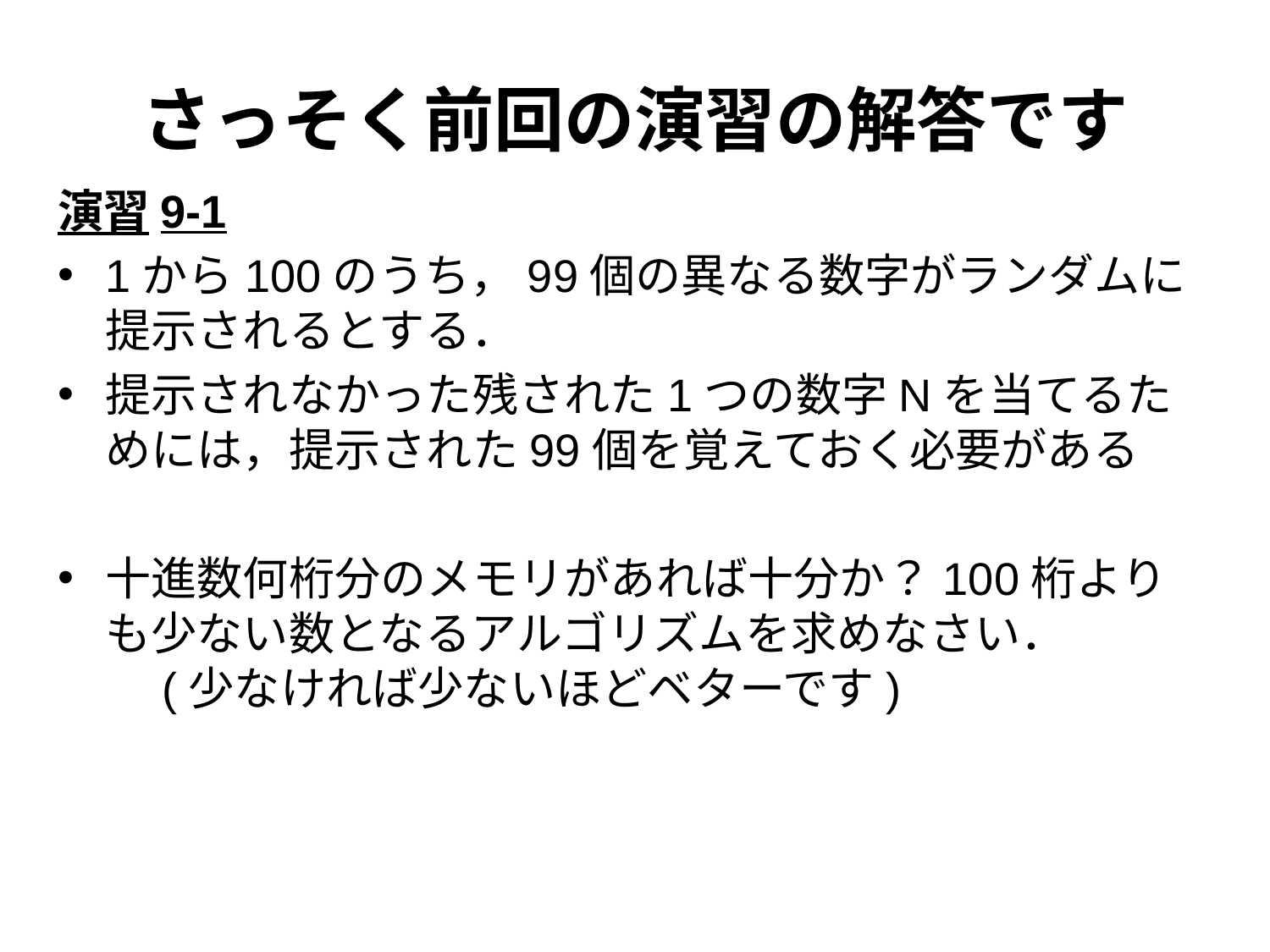

# さっそく前回の演習の解答です
演習9-1
1から100のうち，99個の異なる数字がランダムに提示されるとする．
提示されなかった残された1つの数字Nを当てるためには，提示された99個を覚えておく必要がある

十進数何桁分のメモリがあれば十分か？100桁よりも少ない数となるアルゴリズムを求めなさい．　　　(少なければ少ないほどベターです)